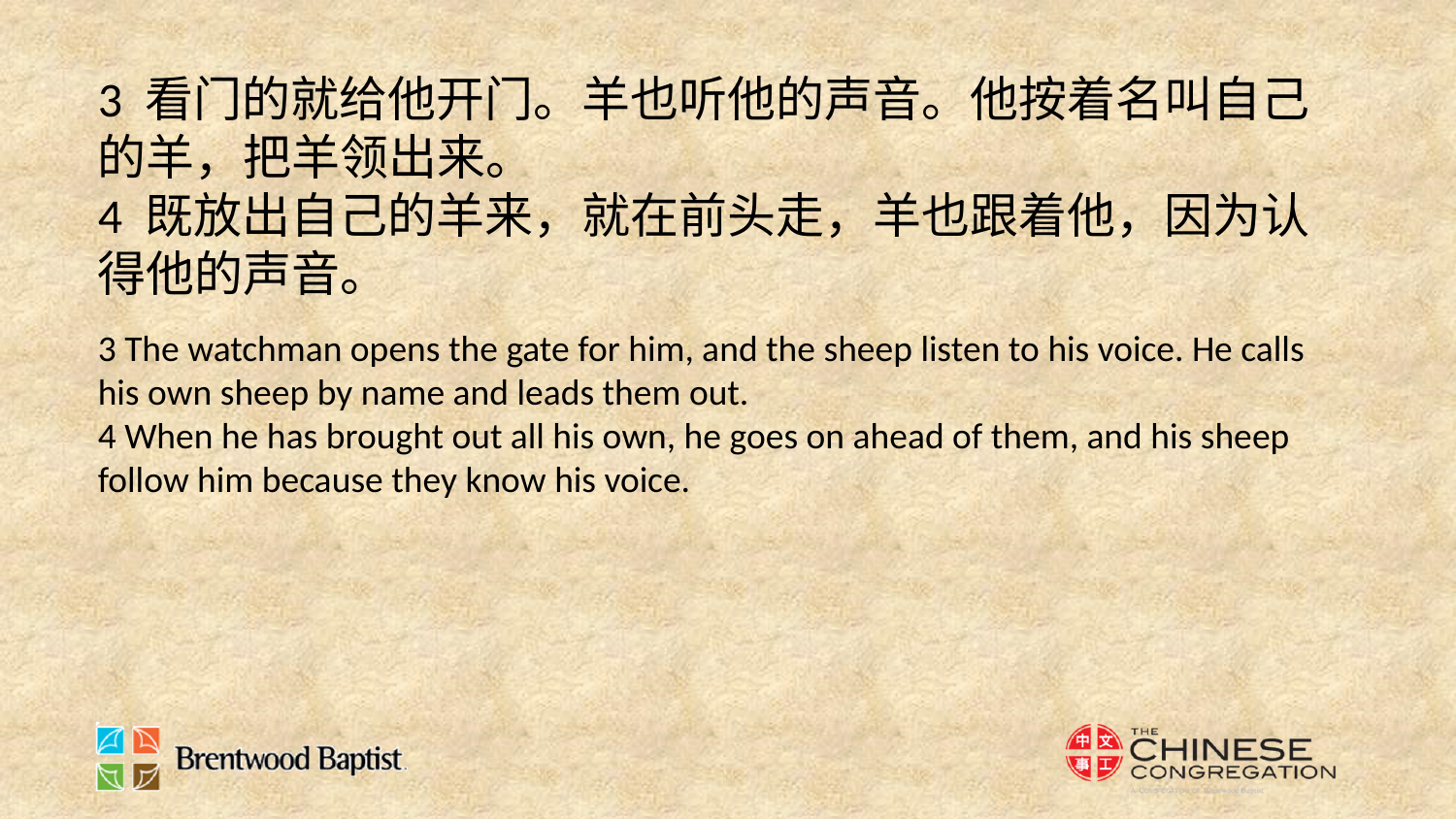

3 看门的就给他开门。羊也听他的声音。他按着名叫自己的羊，把羊领出来。
4 既放出自己的羊来，就在前头走，羊也跟着他，因为认得他的声音。

3 The watchman opens the gate for him, and the sheep listen to his voice. He calls his own sheep by name and leads them out.
4 When he has brought out all his own, he goes on ahead of them, and his sheep follow him because they know his voice.